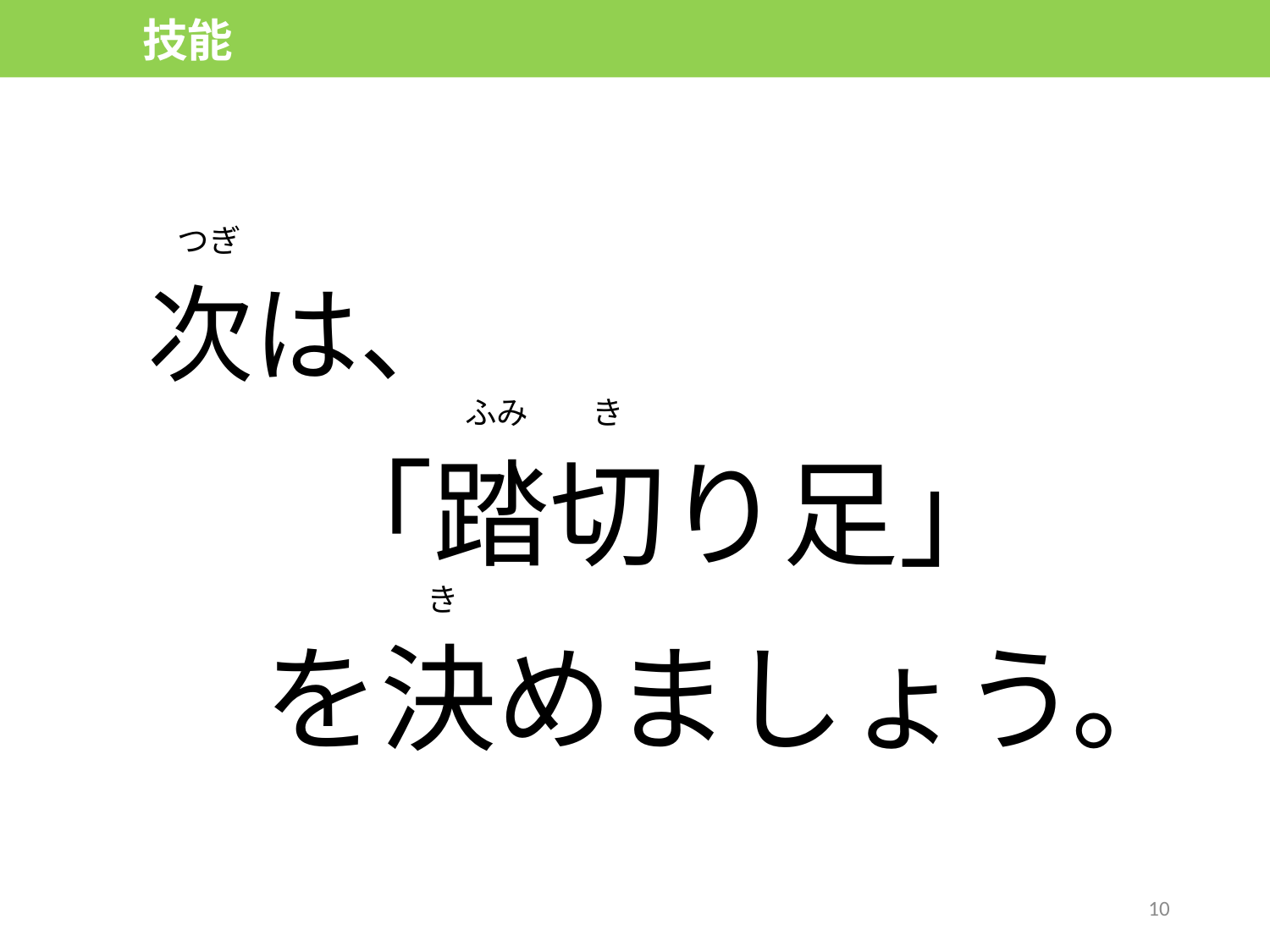

技能
次は、
　　「踏切り足」
　を決めましょう。
つぎ
ふみ　　き
き
10